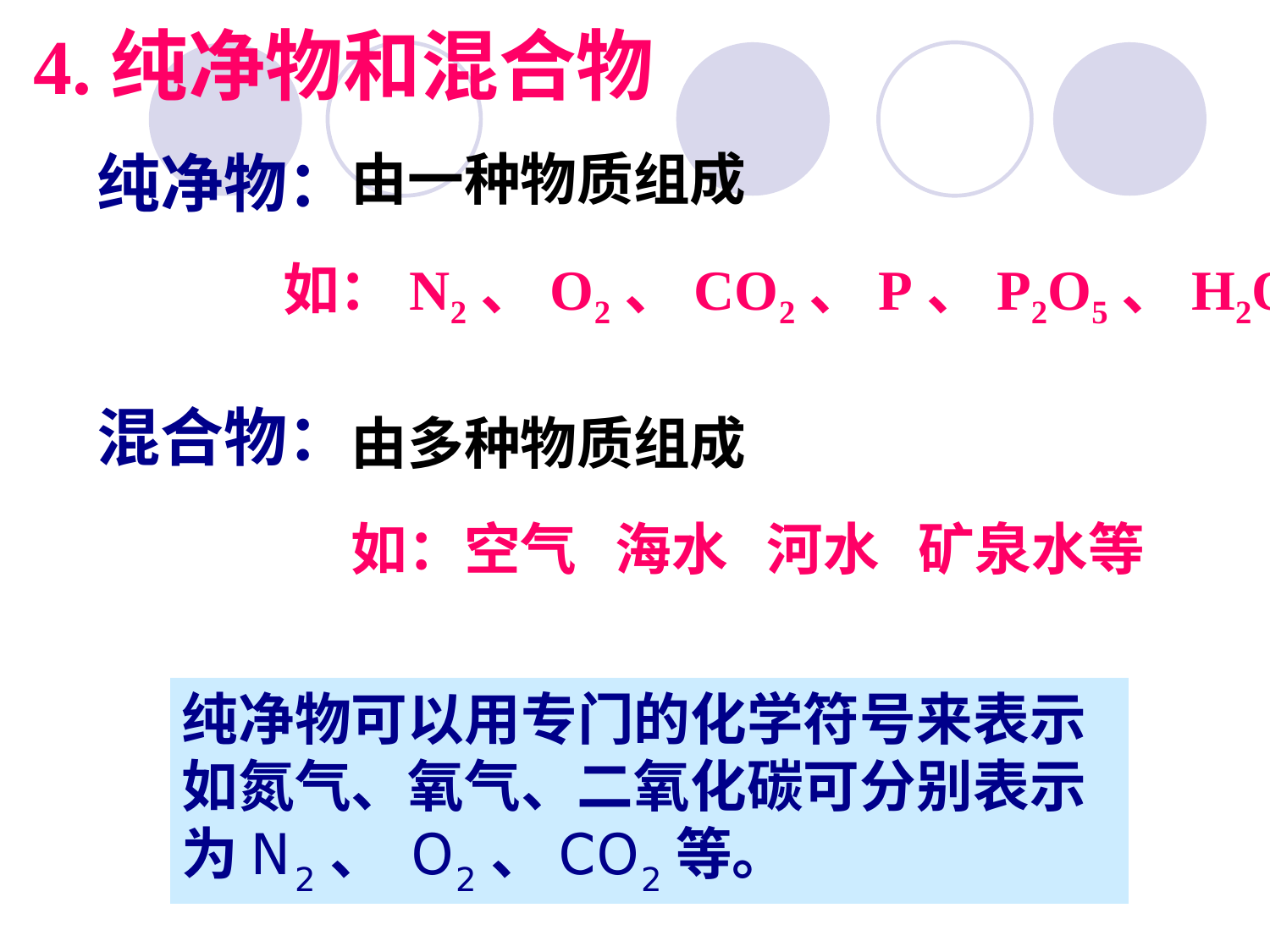

4.纯净物和混合物
纯净物：
由一种物质组成
如：N2、O2、CO2、P、P2O5、H2O
混合物：
由多种物质组成
如：空气   海水   河水   矿泉水等
纯净物可以用专门的化学符号来表示如氮气、氧气、二氧化碳可分别表示为N2、 O2、CO2等。